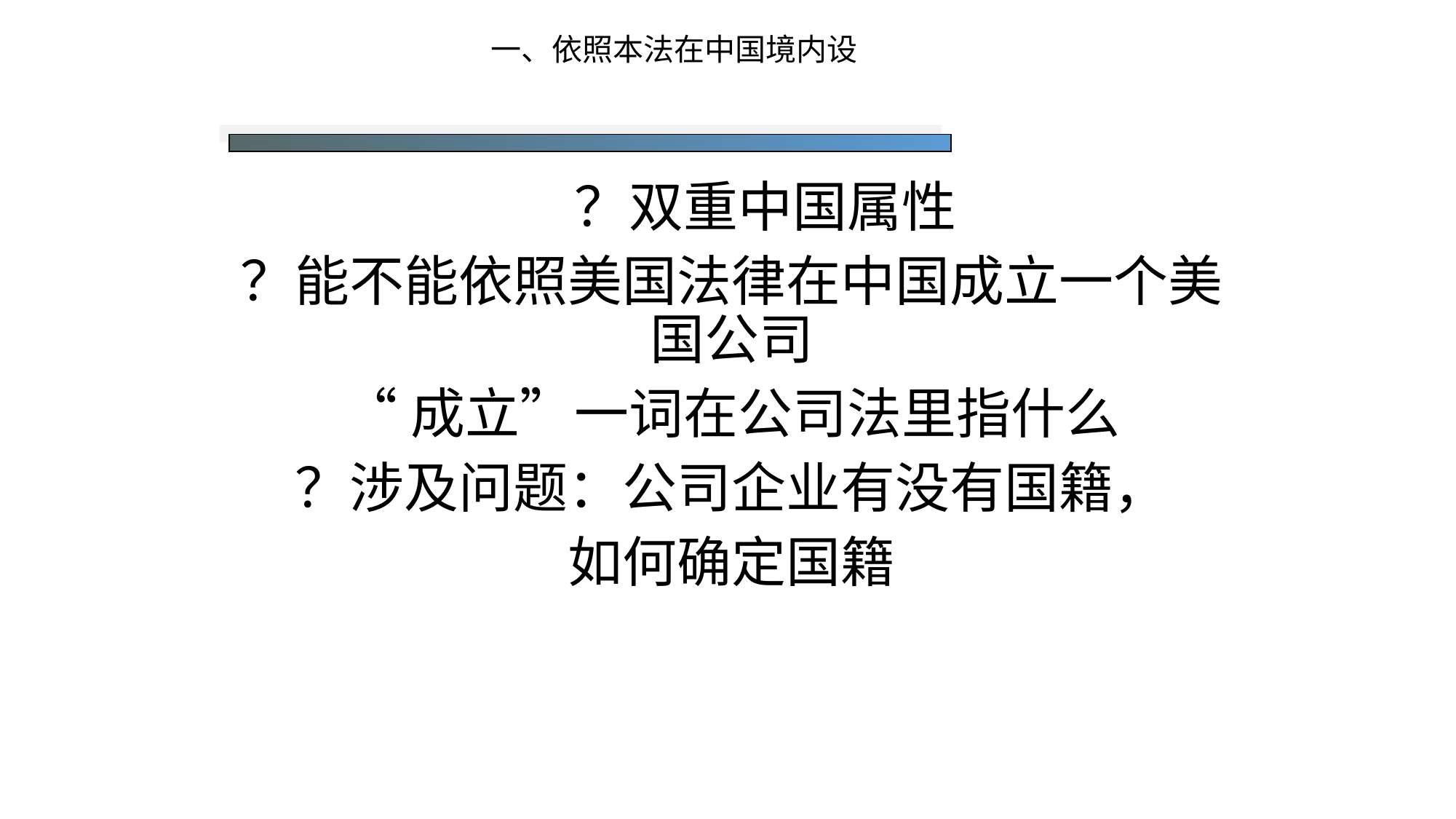

# 一、依照本法在中国境内设立

　 ？双重中国属性
？能不能依照美国法律在中国成立一个美国公司
“成立”一词在公司法里指什么
？涉及问题：公司企业有没有国籍，
如何确定国籍
6